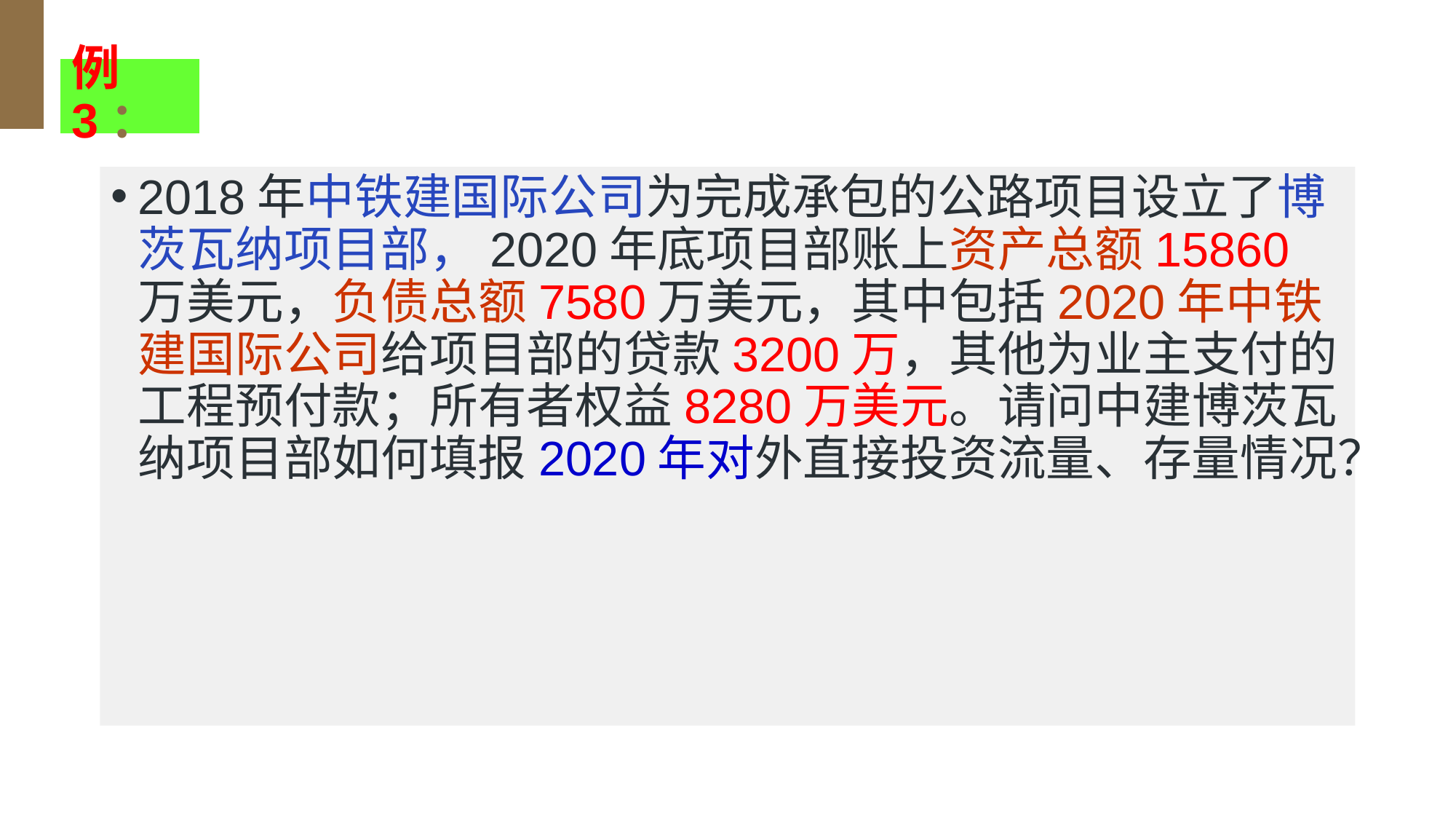

# 例3：
2018年中铁建国际公司为完成承包的公路项目设立了博茨瓦纳项目部，2020年底项目部账上资产总额15860万美元，负债总额7580万美元，其中包括2020年中铁建国际公司给项目部的贷款3200万，其他为业主支付的工程预付款；所有者权益8280万美元。请问中建博茨瓦纳项目部如何填报2020年对外直接投资流量、存量情况？